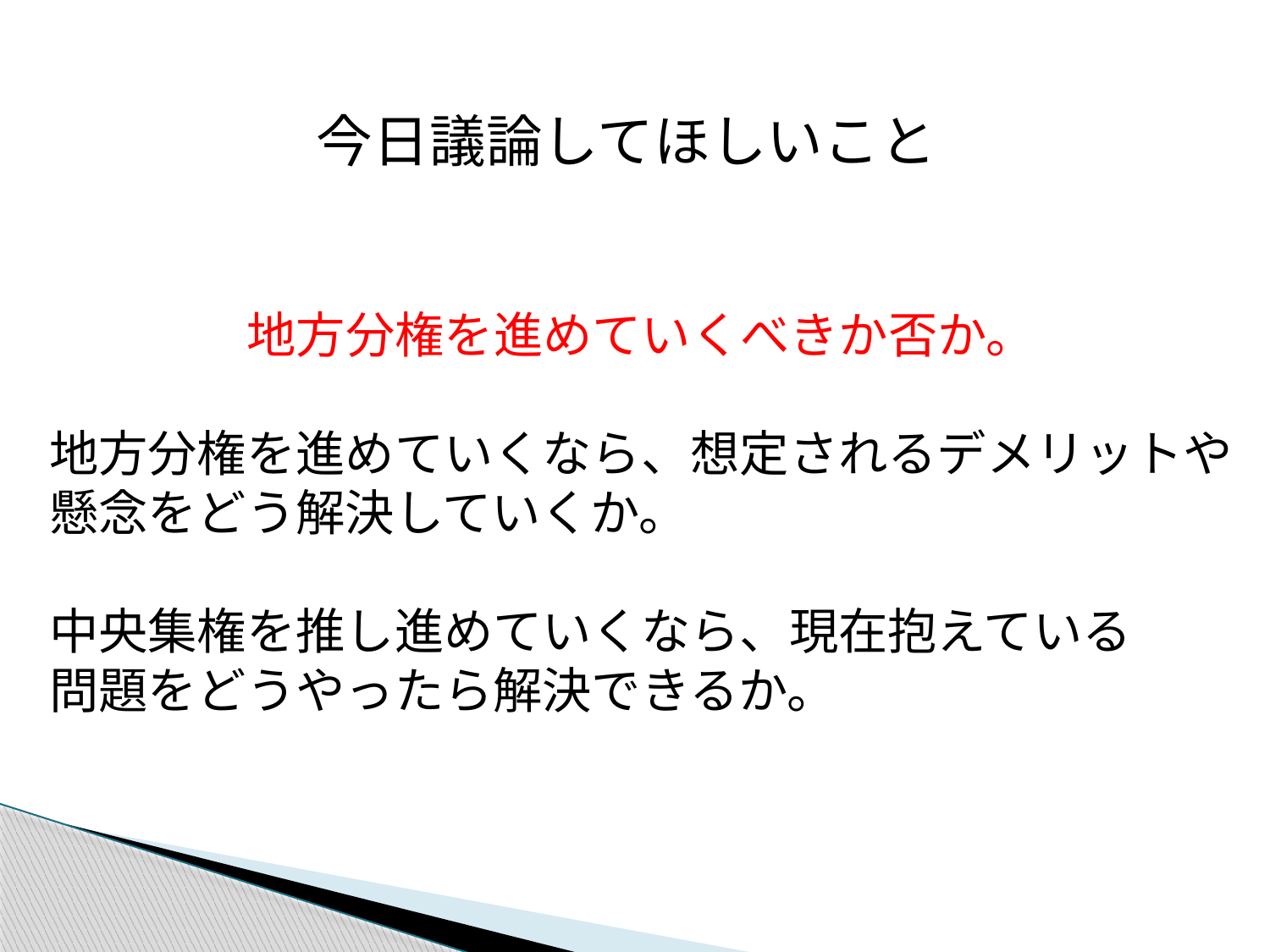

今日議論してほしいこと
地方分権を進めていくべきか否か。

地方分権を進めていくなら、想定されるデメリットや
懸念をどう解決していくか。

中央集権を推し進めていくなら、現在抱えている
問題をどうやったら解決できるか。